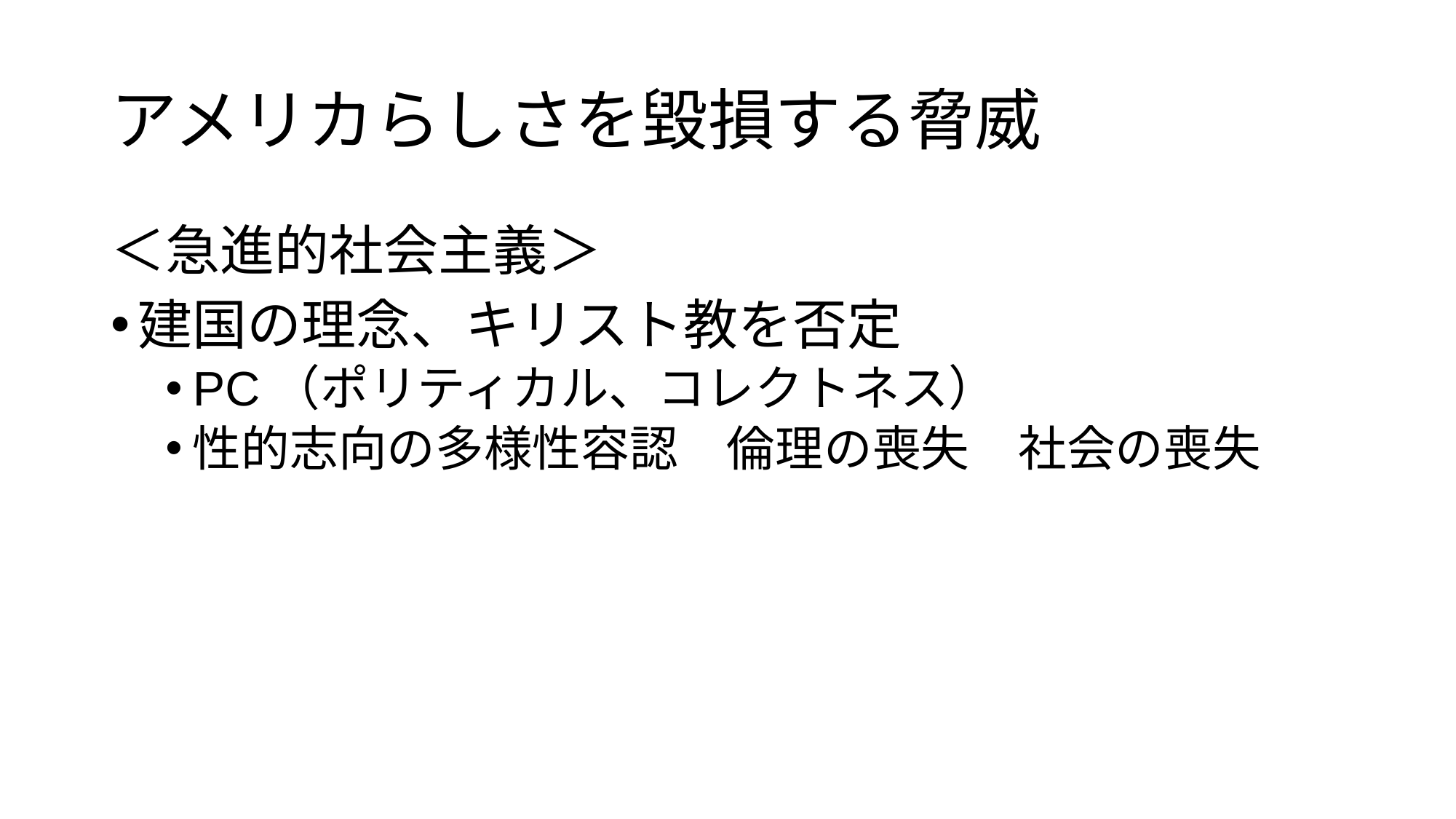

# アメリカらしさを毀損する脅威
＜急進的社会主義＞
建国の理念、キリスト教を否定
PC（ポリティカル、コレクトネス）
性的志向の多様性容認　倫理の喪失　社会の喪失